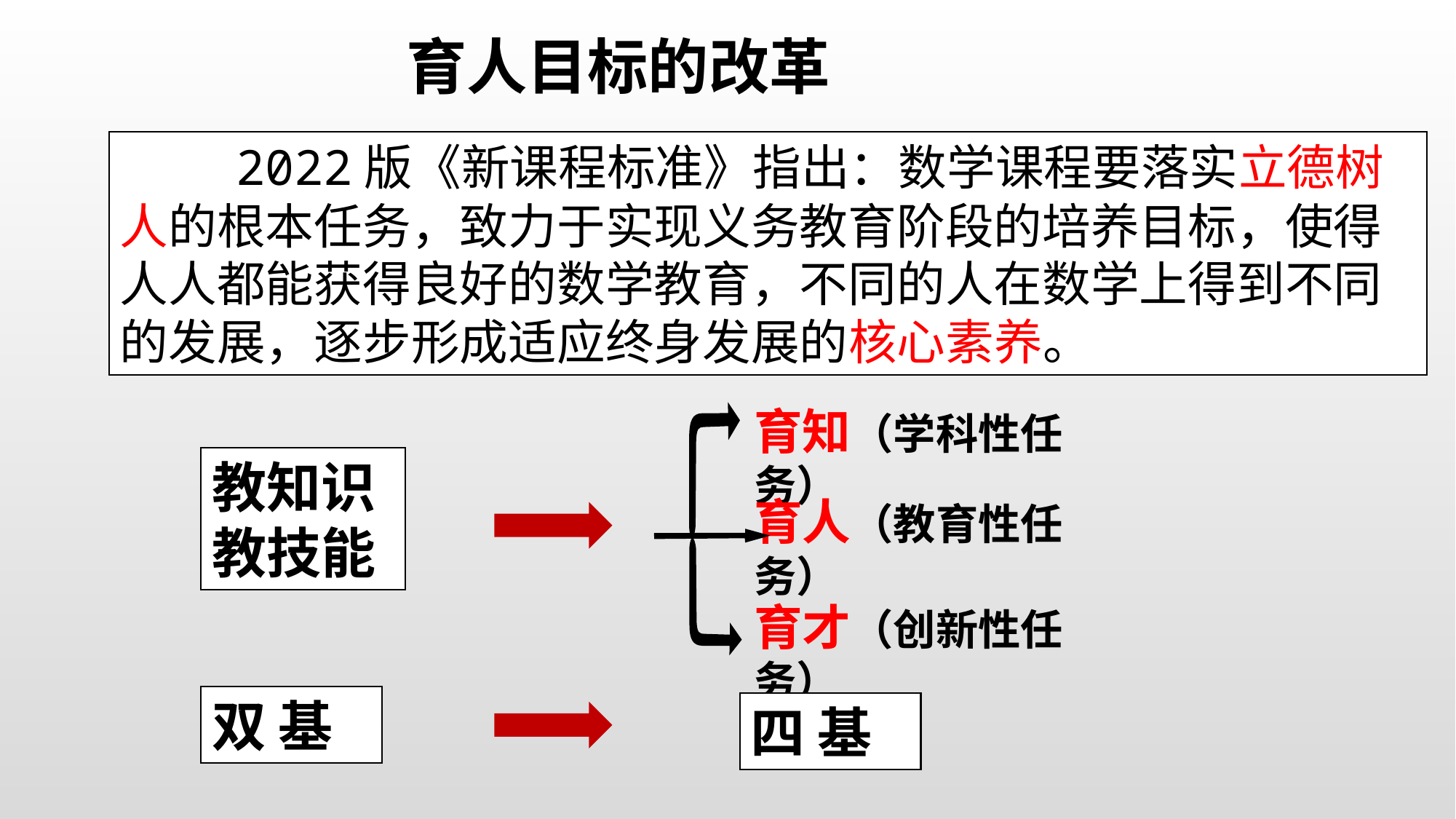

育人目标的改革
    2022版《新课程标准》指出：数学课程要落实立德树人的根本任务，致力于实现义务教育阶段的培养目标，使得人人都能获得良好的数学教育，不同的人在数学上得到不同的发展，逐步形成适应终身发展的核心素养。
育知（学科性任务）

教知识
教技能
育人（教育性任务）

育才（创新性任务）
双 基
四 基